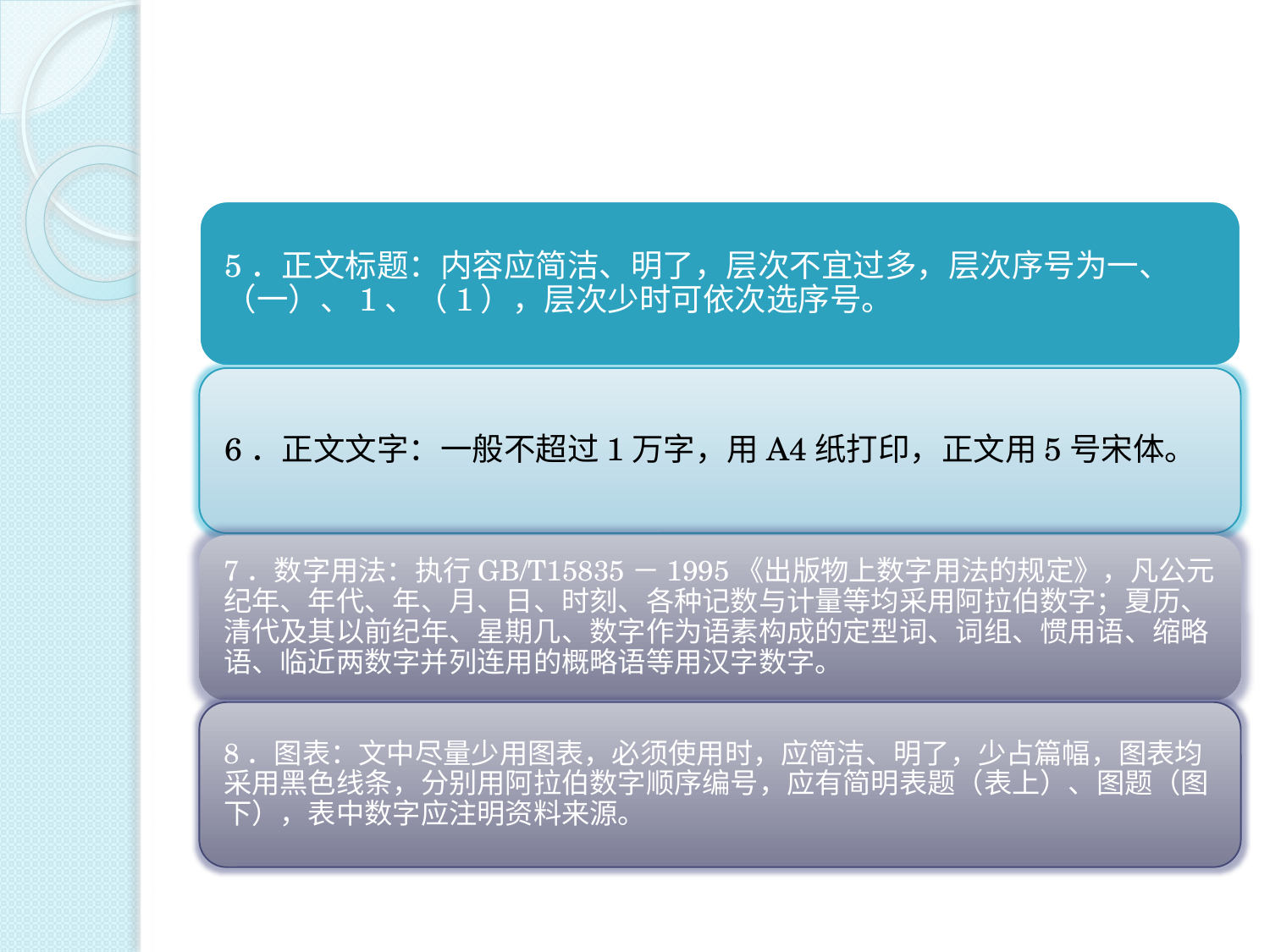

#
5．正文标题：内容应简洁、明了，层次不宜过多，层次序号为一、（一）、1、（1），层次少时可依次选序号。
6．正文文字：一般不超过1万字，用A4纸打印，正文用5号宋体。
7．数字用法：执行GB/T15835－1995《出版物上数字用法的规定》，凡公元纪年、年代、年、月、日、时刻、各种记数与计量等均采用阿拉伯数字；夏历、清代及其以前纪年、星期几、数字作为语素构成的定型词、词组、惯用语、缩略语、临近两数字并列连用的概略语等用汉字数字。
8．图表：文中尽量少用图表，必须使用时，应简洁、明了，少占篇幅，图表均采用黑色线条，分别用阿拉伯数字顺序编号，应有简明表题（表上）、图题（图下），表中数字应注明资料来源。